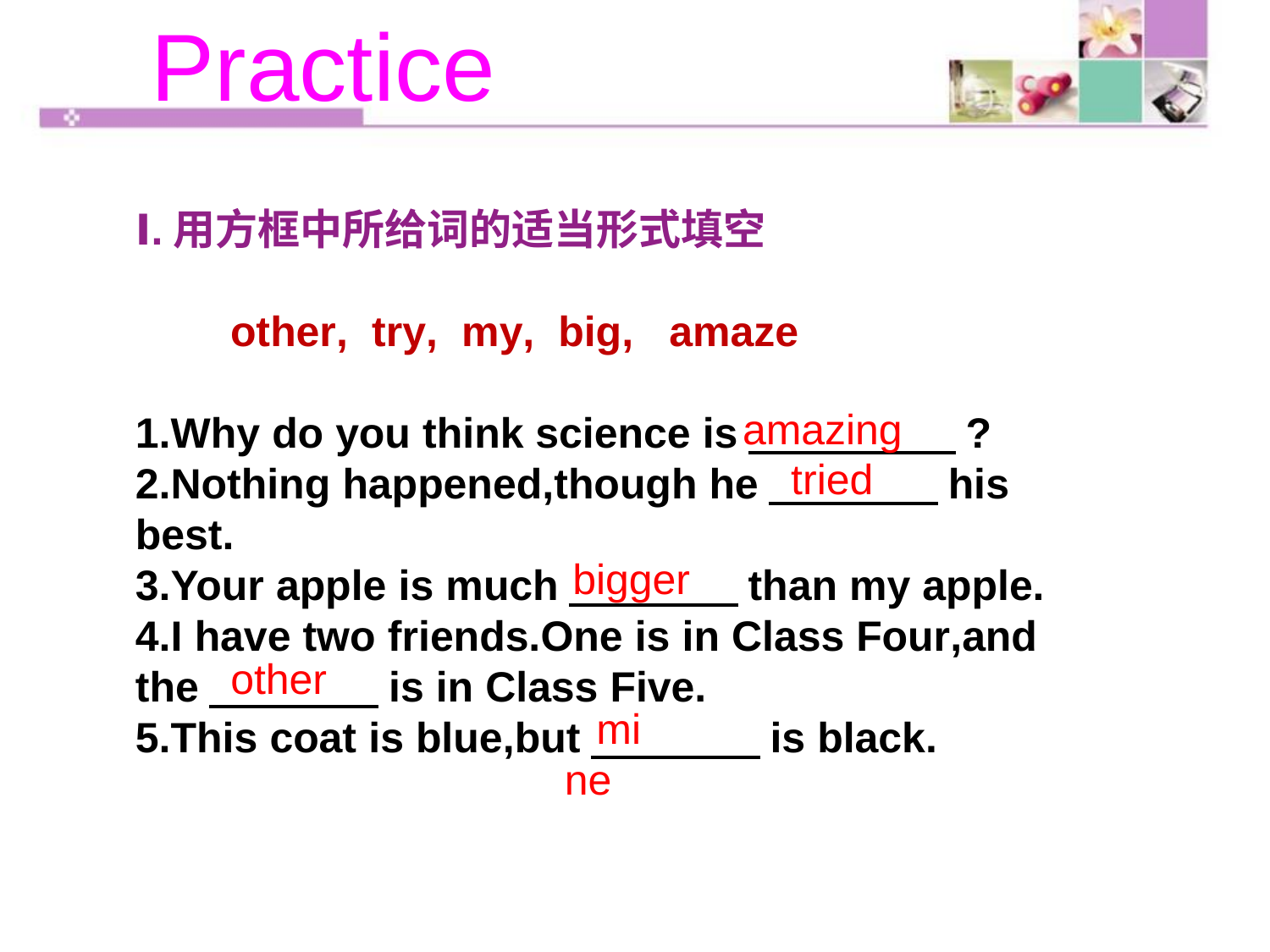

Practice
Ⅰ.用方框中所给词的适当形式填空

        other,  try,  my,  big,   amaze

1.Why do you think science is　　　　    ?
2.Nothing happened,though he　　　　his best.
3.Your apple is much　　　　than my apple.
4.I have two friends.One is in Class Four,and the　　　　is in Class Five.
5.This coat is blue,but　　　　is black.

amazing
tried
bigger
other
mine